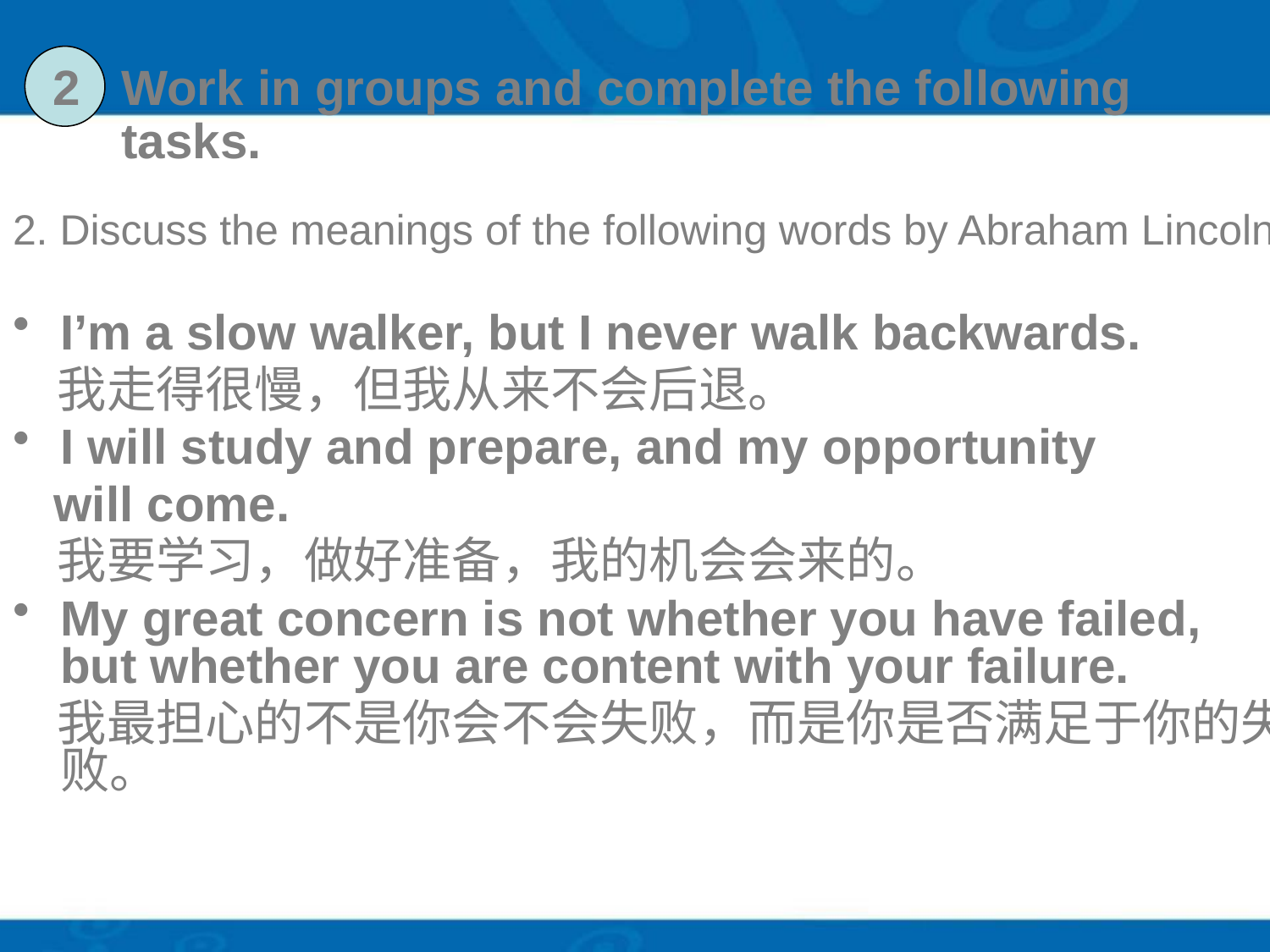

# 2   Work in groups and complete the following tasks.

2. Discuss the meanings of the following words by Abraham Lincoln.

I’m a slow walker, but I never walk backwards.
   我走得很慢，但我从来不会后退。
I will study and prepare, and my opportunity
   will come.
   我要学习，做好准备，我的机会会来的。
My great concern is not whether you have failed, but whether you are content with your failure.
   我最担心的不是你会不会失败，而是你是否满足于你的失败。